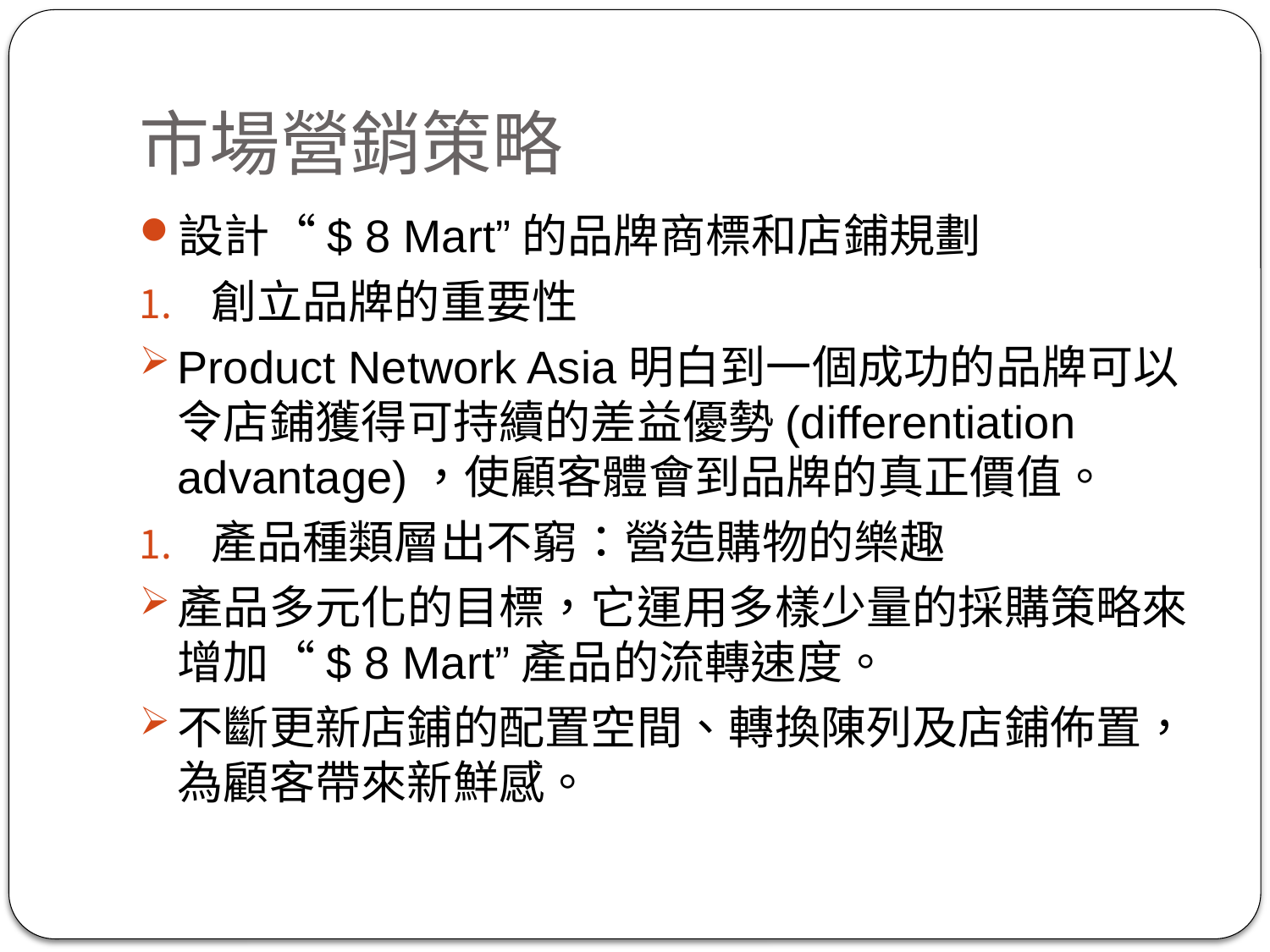

# 市場營銷策略
設計“$ 8 Mart”的品牌商標和店鋪規劃
創立品牌的重要性
Product Network Asia明白到一個成功的品牌可以令店鋪獲得可持續的差益優勢(differentiation advantage)，使顧客體會到品牌的真正價值。
產品種類層出不窮：營造購物的樂趣
產品多元化的目標，它運用多樣少量的採購策略來增加“$ 8 Mart”產品的流轉速度。
不斷更新店鋪的配置空間、轉換陳列及店鋪佈置，為顧客帶來新鮮感。